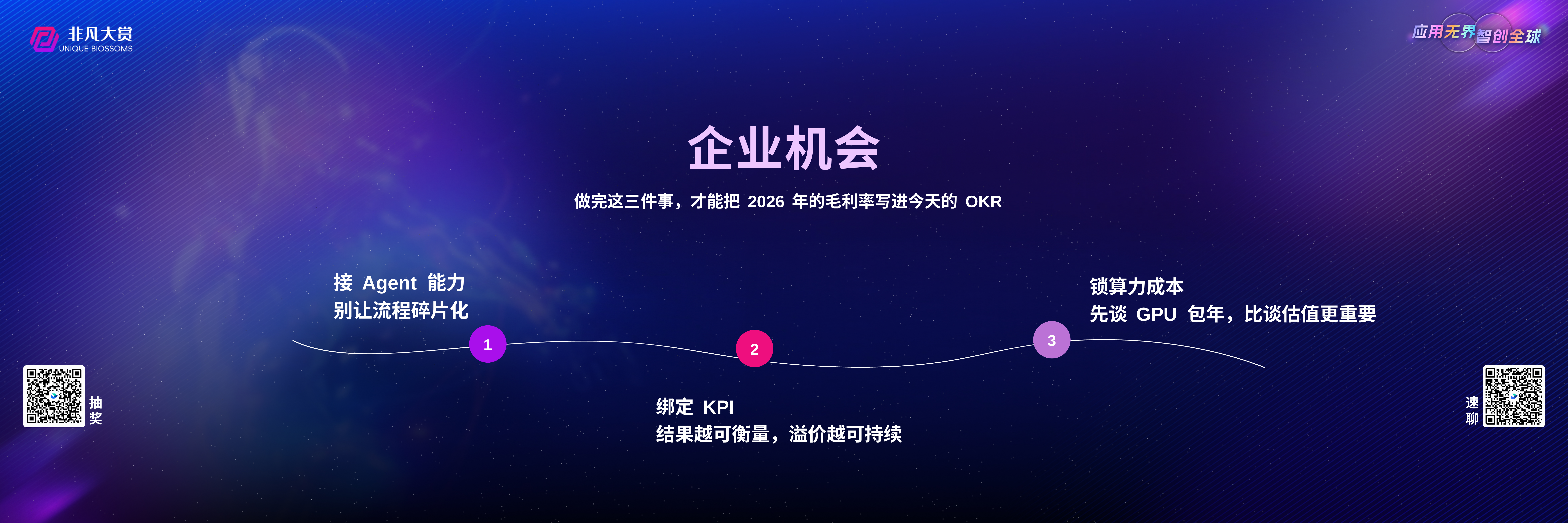

企业机会
做完这三件事，才能把 2026 年的毛利率写进今天的 OKR
接 Agent 能力
别让流程碎片化
1
锁算力成本
先谈 GPU 包年，比谈估值更重要
2
绑定 KPI
结果越可衡量，溢价越可持续
3